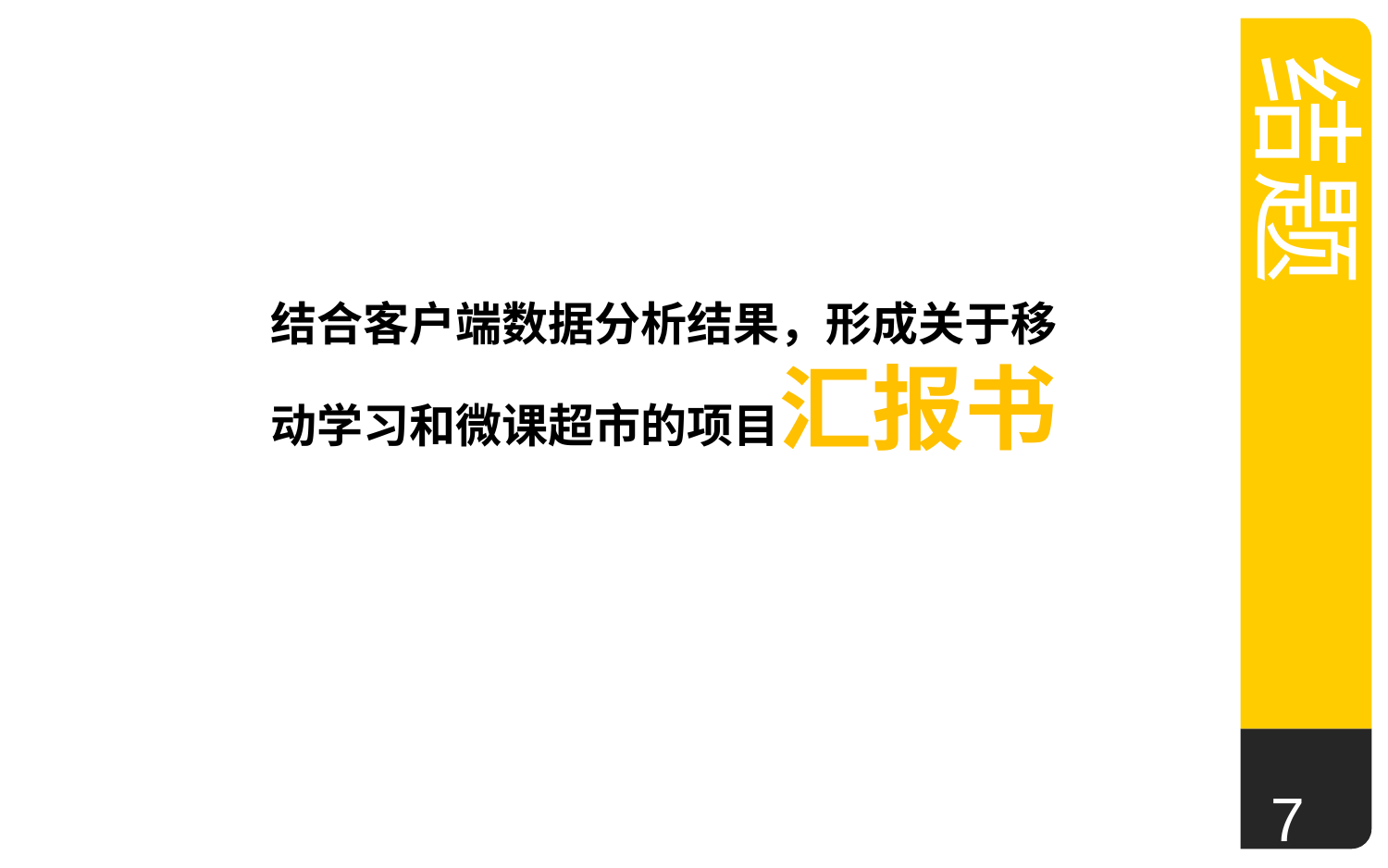

结题
结合客户端数据分析结果，形成关于移动学习和微课超市的项目汇报书
7